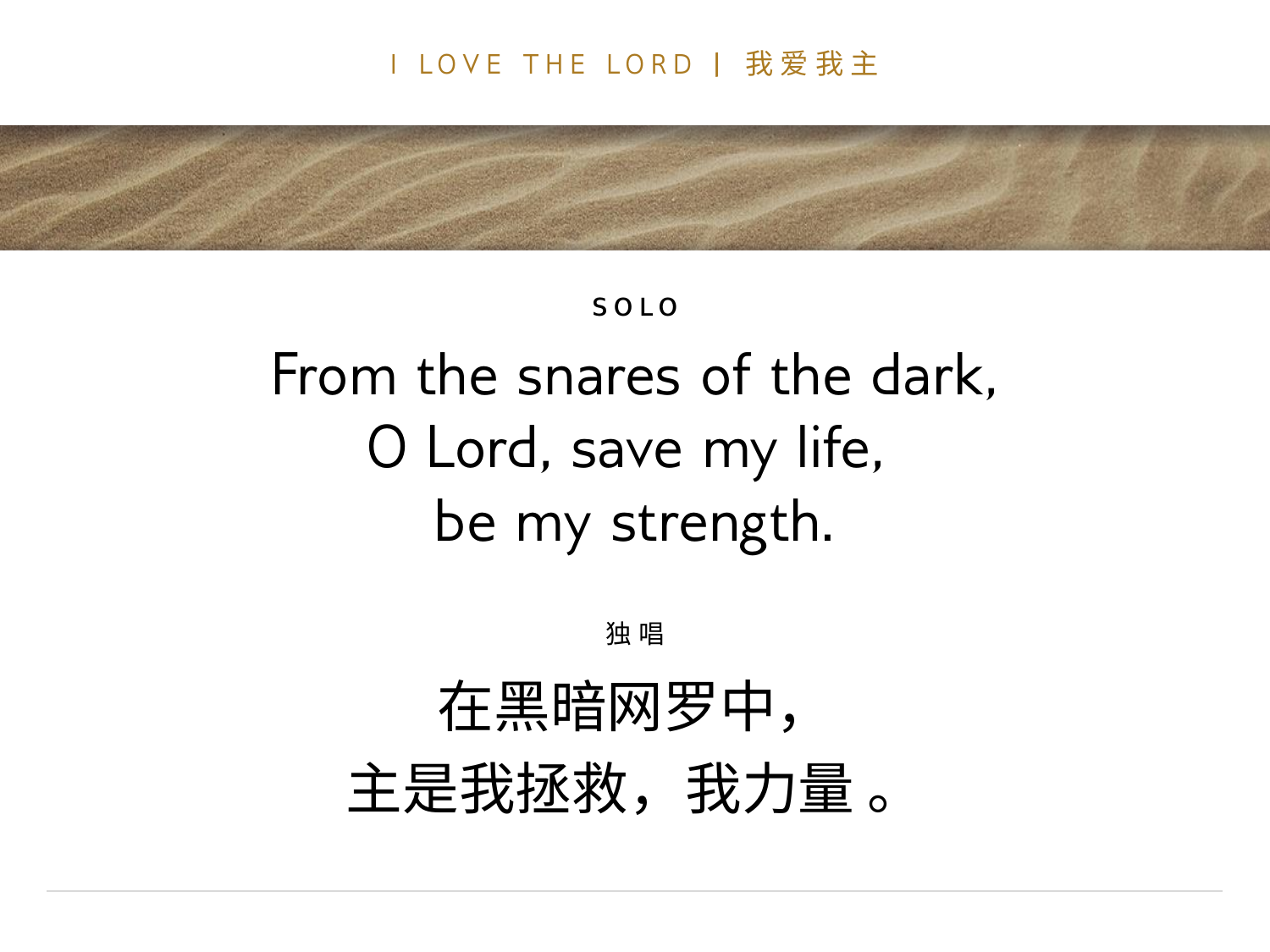

# I LOVE THE LORD | 我爱我主
SOLO
From the snares of the dark,
O Lord, save my life,
be my strength.
独唱
在黑暗网罗中，
主是我拯救，我力量 。